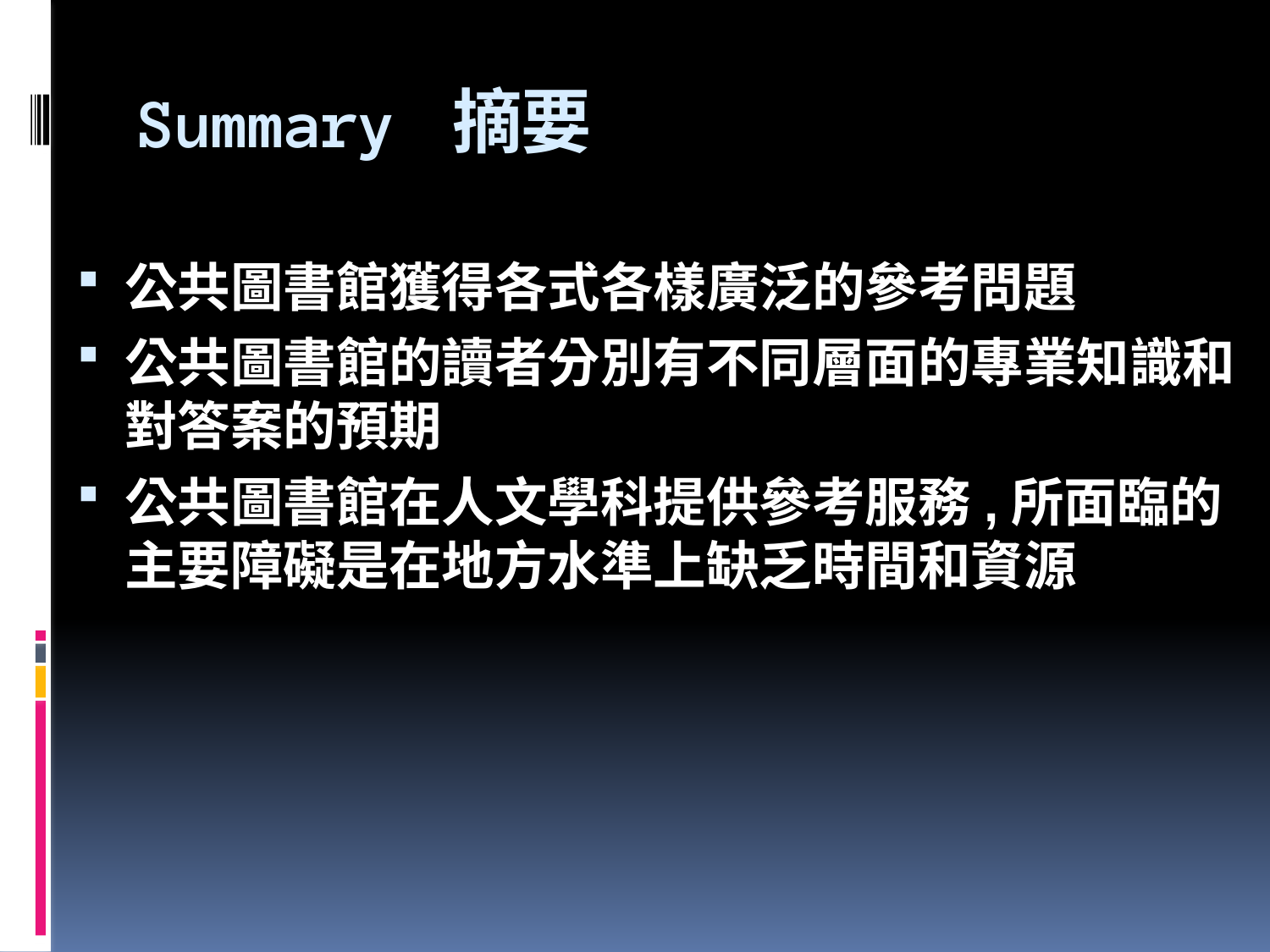

# Summary 摘要
公共圖書館獲得各式各樣廣泛的參考問題
公共圖書館的讀者分別有不同層面的專業知識和對答案的預期
公共圖書館在人文學科提供參考服務,所面臨的主要障礙是在地方水準上缺乏時間和資源